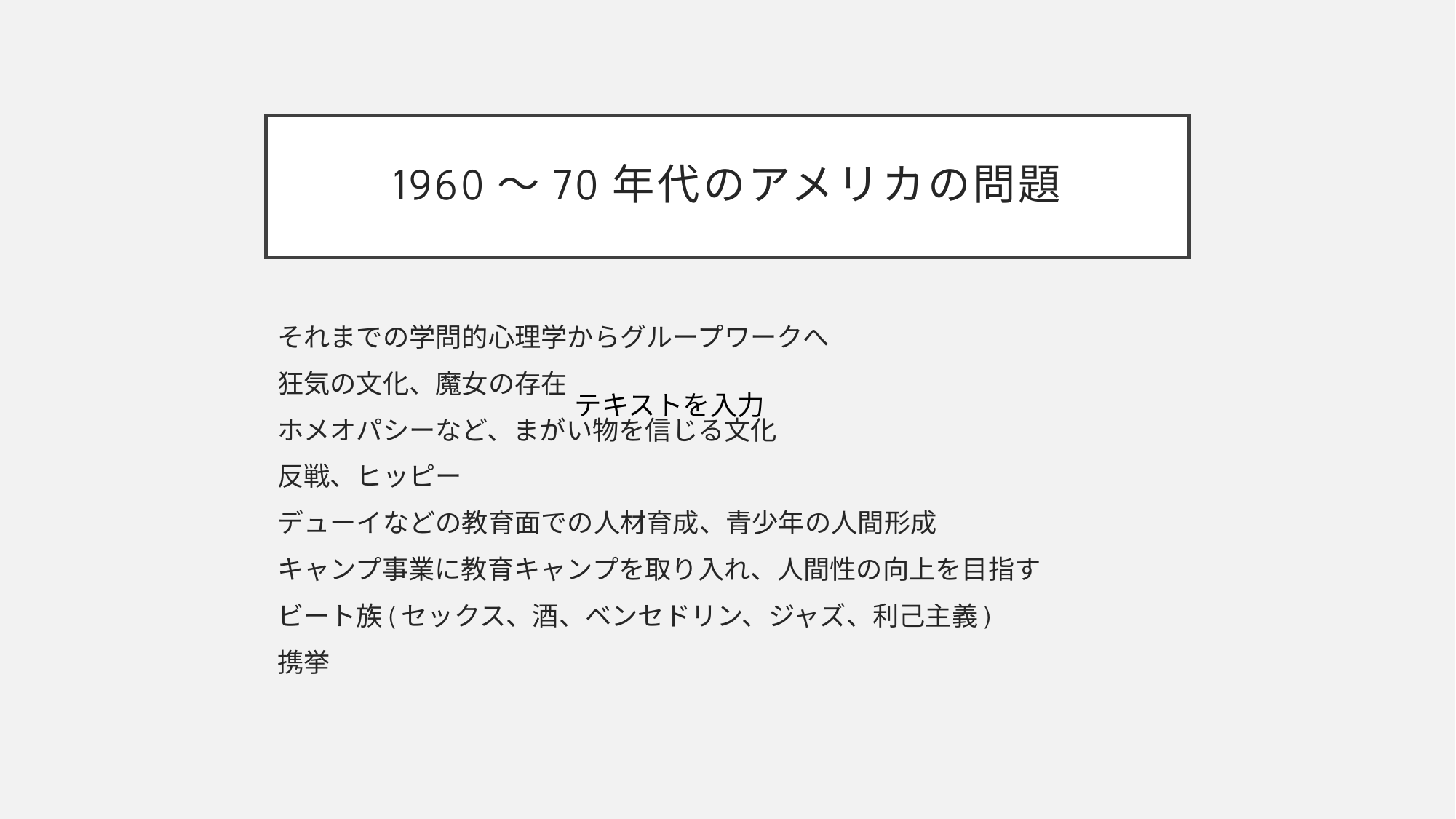

# 1960～70年代のアメリカの問題
それまでの学問的心理学からグループワークへ
狂気の文化、魔女の存在
ホメオパシーなど、まがい物を信じる文化
反戦、ヒッピー
デューイなどの教育面での人材育成、青少年の人間形成
キャンプ事業に教育キャンプを取り入れ、人間性の向上を目指す
ビート族(セックス、酒、ベンセドリン、ジャズ、利己主義)
携挙
テキストを入力